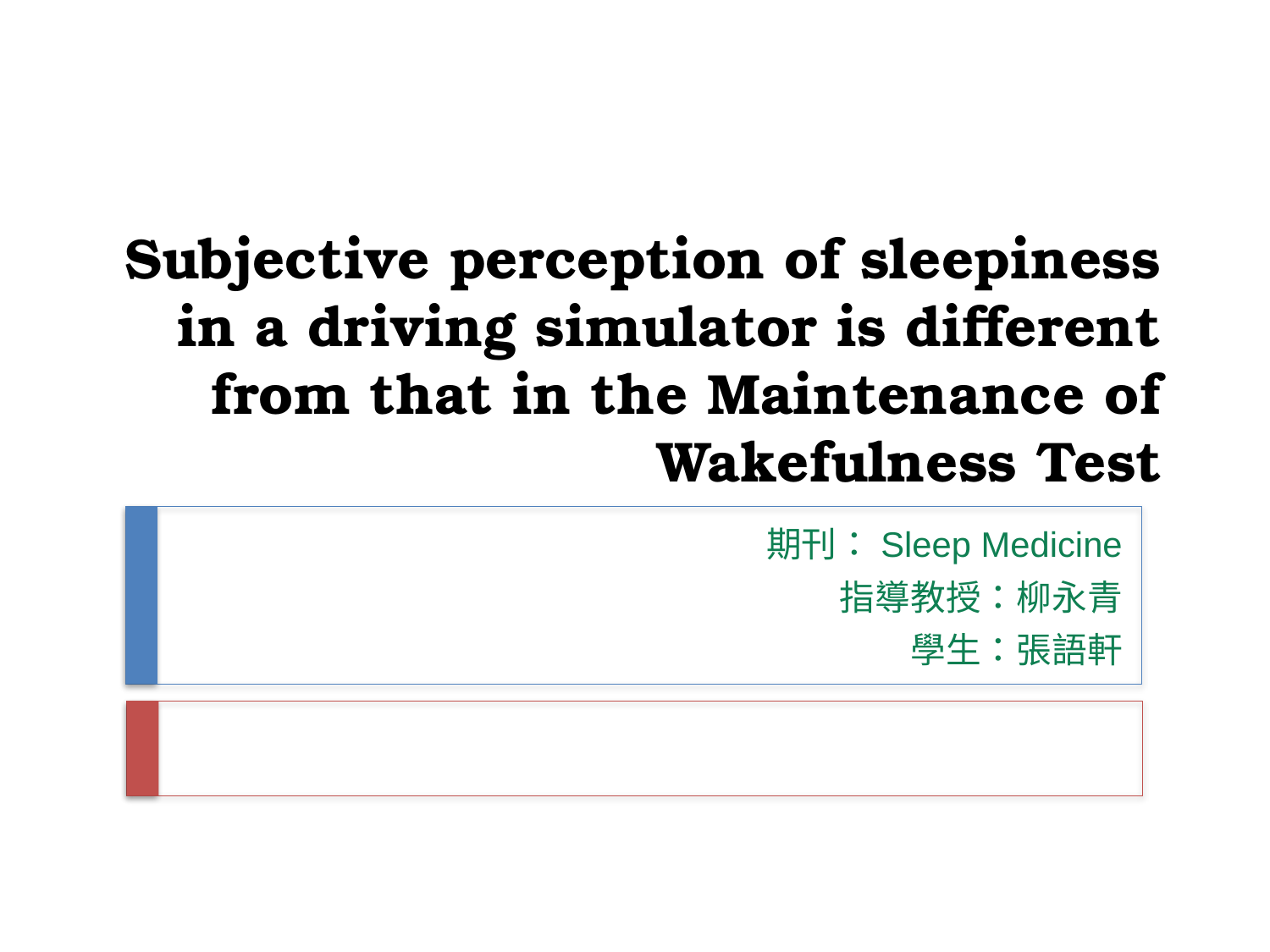

# Subjective perception of sleepiness in a driving simulator is different from that in the Maintenance of Wakefulness Test
期刊：Sleep Medicine
指導教授：柳永青
學生：張語軒